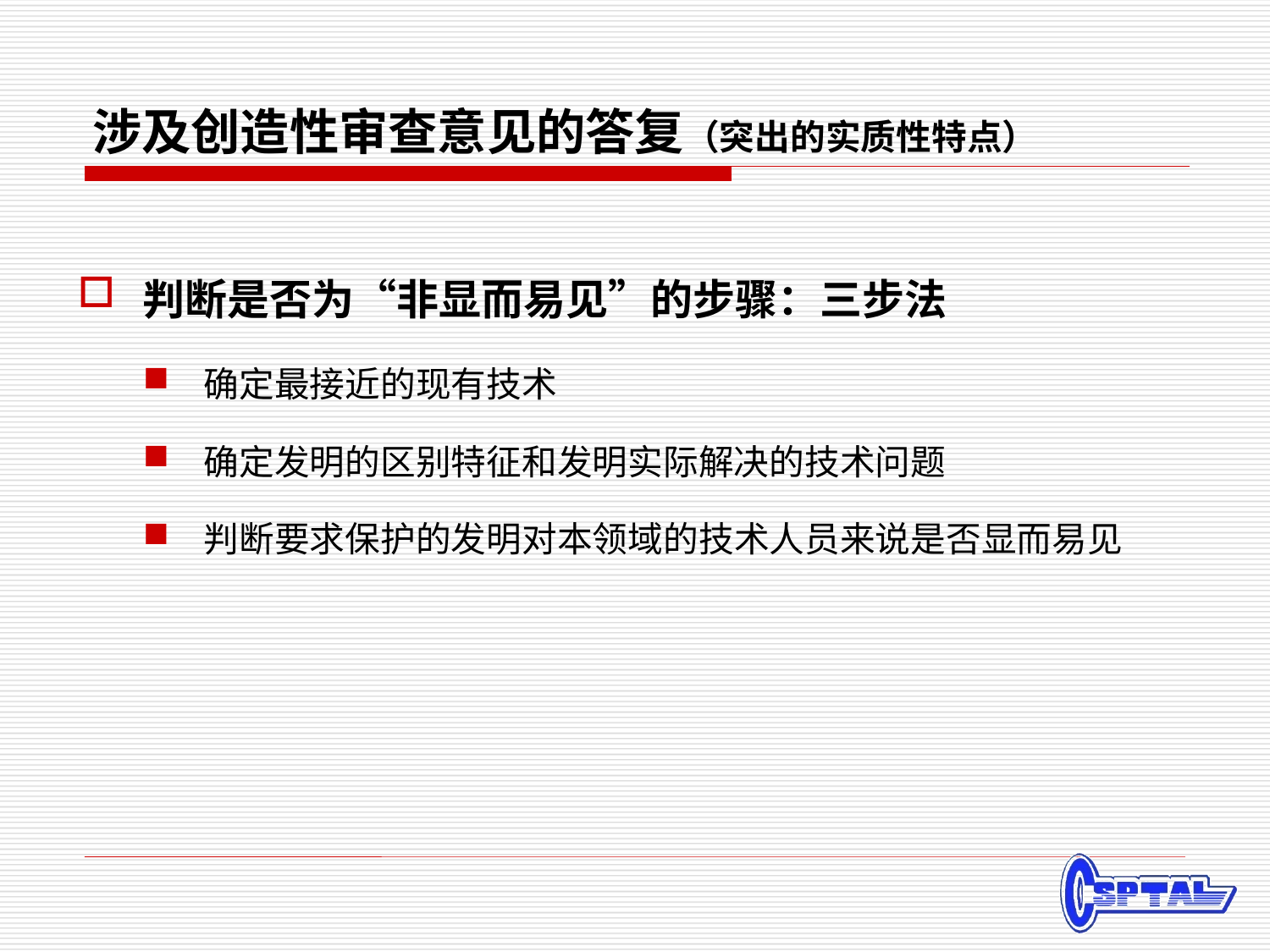

# 涉及创造性审查意见的答复（突出的实质性特点）
判断是否为“非显而易见”的步骤：三步法
确定最接近的现有技术
确定发明的区别特征和发明实际解决的技术问题
判断要求保护的发明对本领域的技术人员来说是否显而易见